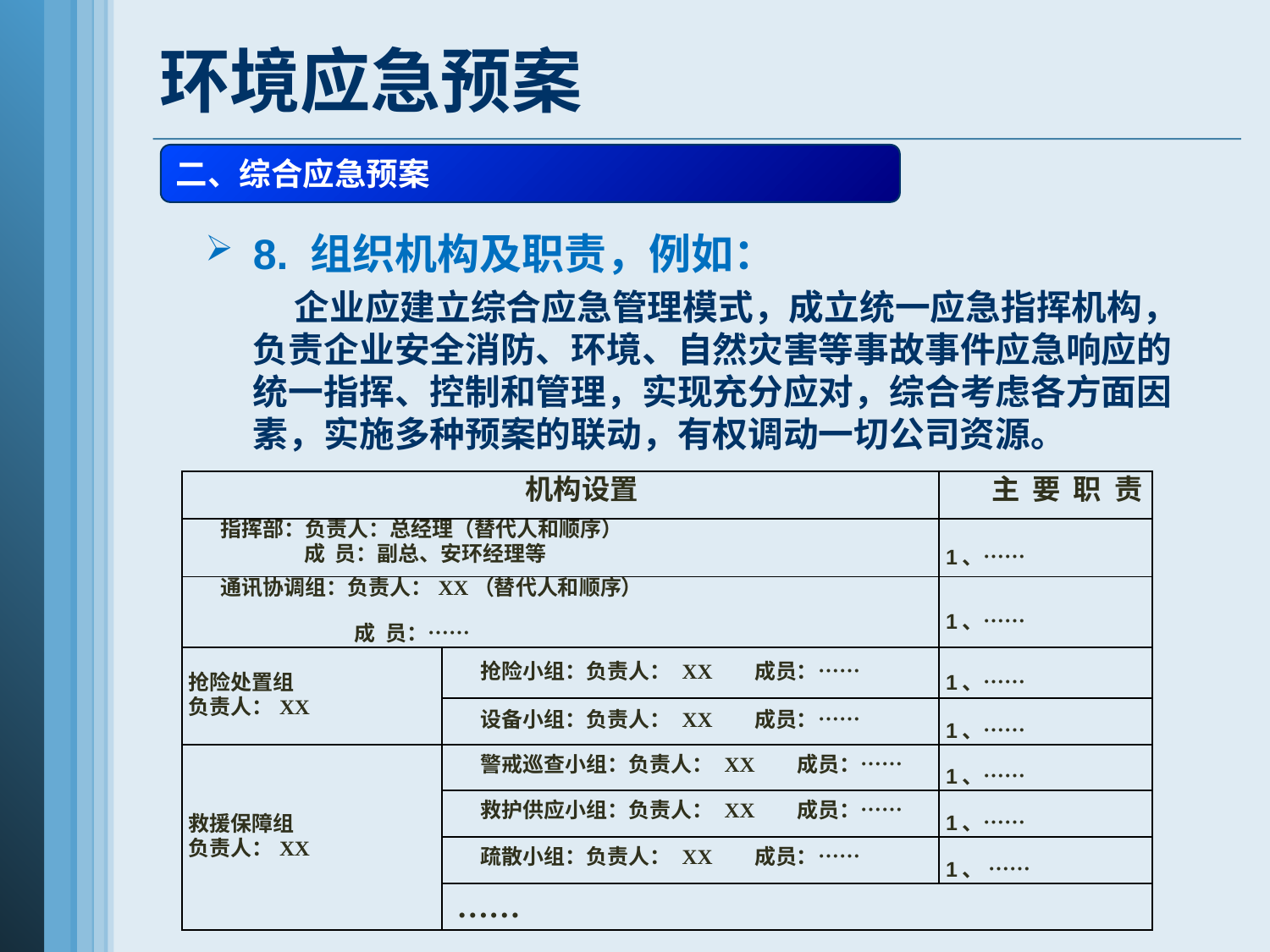

# 环境应急预案
二、综合应急预案
8. 组织机构及职责，例如：
          企业应建立综合应急管理模式，成立统一应急指挥机构，负责企业安全消防、环境、自然灾害等事故事件应急响应的统一指挥、控制和管理，实现充分应对，综合考虑各方面因素，实施多种预案的联动，有权调动一切公司资源。

| 机构设置 |  | 主 要 职 责 |
| --- | --- | --- |
| 指挥部：负责人：总经理（替代人和顺序） 成 员：副总、安环经理等 |  | 1、…… |
| 通讯协调组：负责人：XX（替代人和顺序） 成 员：…… |  | 1、…… |
| 抢险处置组 负责人：XX | 抢险小组：负责人： XX 成员：…… | 1、…… |
|  | 设备小组：负责人： XX 成员：…… | 1、…… |
| 救援保障组 负责人：XX | 警戒巡查小组：负责人： XX 成员：…… | 1、…… |
|  | 救护供应小组：负责人： XX 成员：…… | 1、…… |
|  | 疏散小组：负责人： XX 成员：…… | 1、 …… |
|  | …… |  |